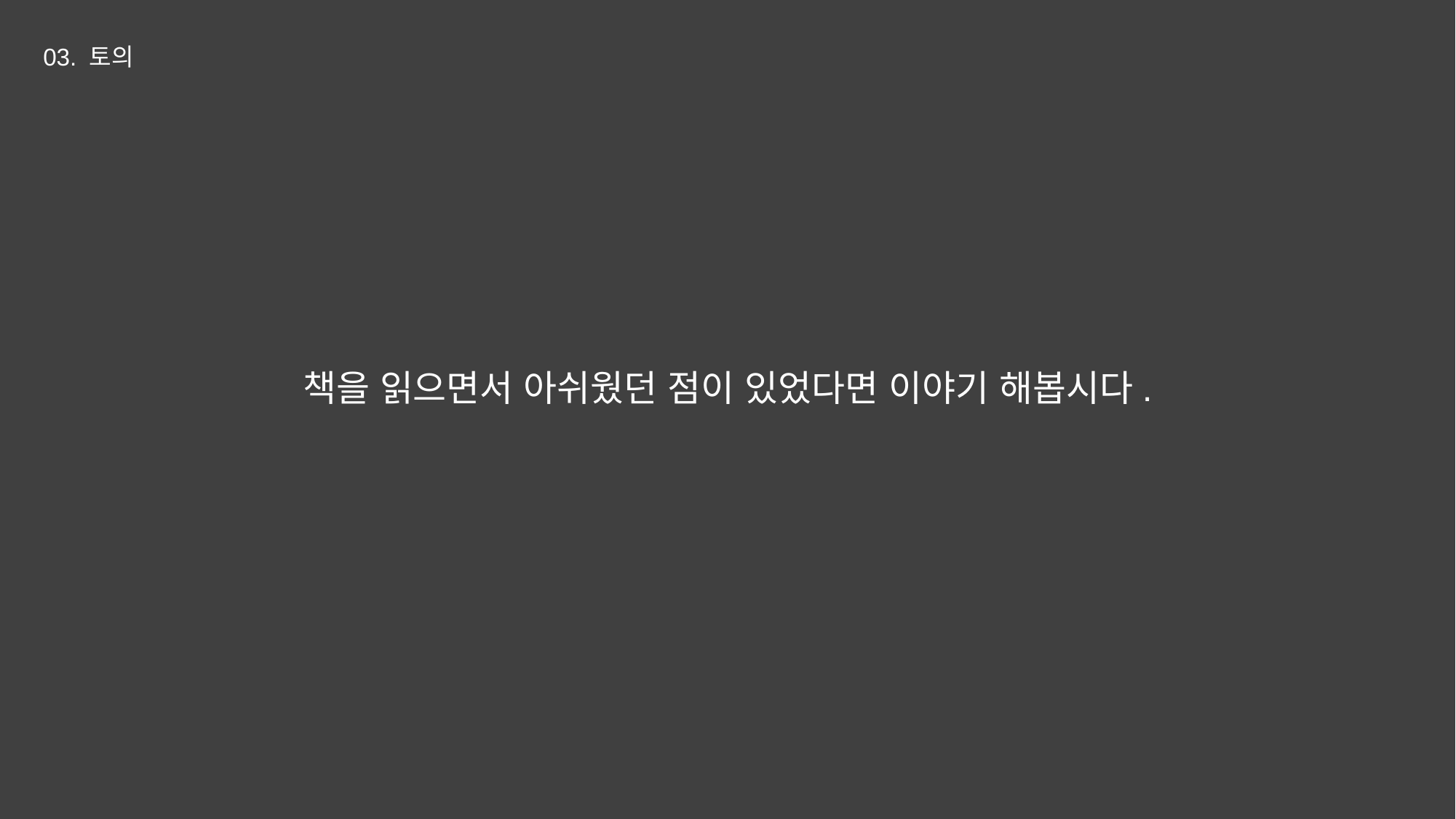

03. 토의
책을 읽으면서 아쉬웠던 점이 있었다면 이야기 해봅시다.